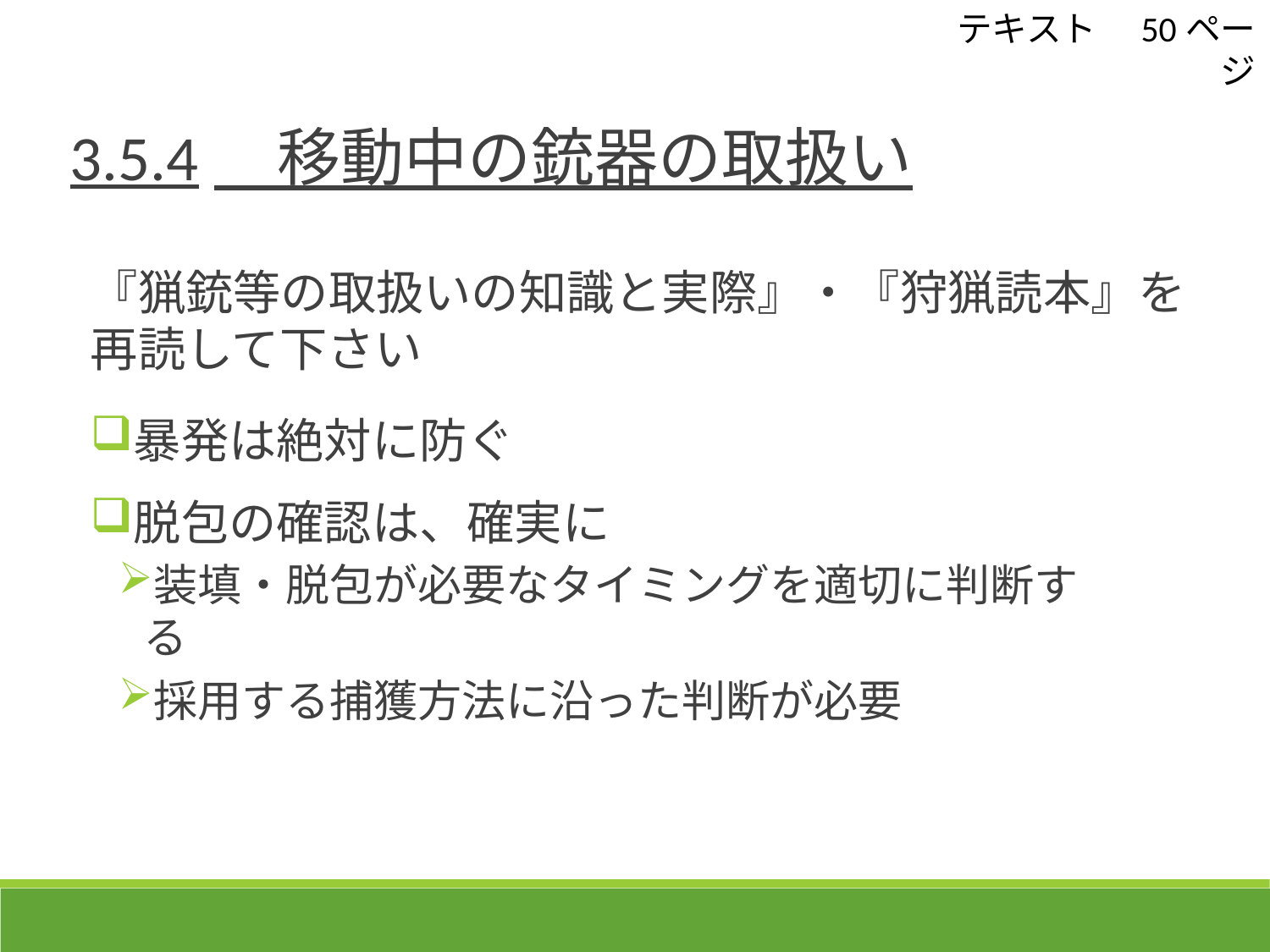

テキスト　50ページ
3.5.4　移動中の銃器の取扱い
『猟銃等の取扱いの知識と実際』・『狩猟読本』を再読して下さい
暴発は絶対に防ぐ
脱包の確認は、確実に
装填・脱包が必要なタイミングを適切に判断する
採用する捕獲方法に沿った判断が必要